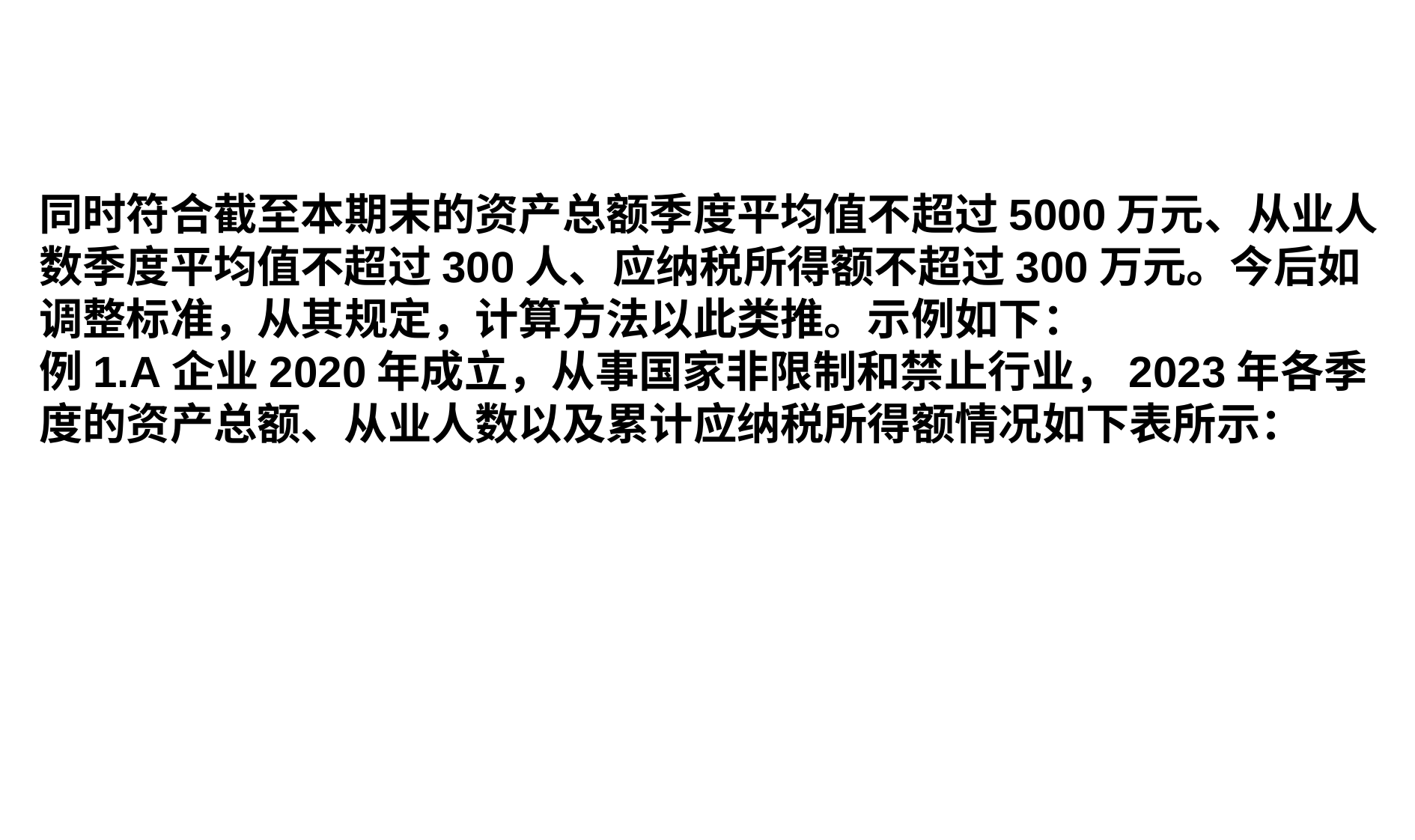

同时符合截至本期末的资产总额季度平均值不超过5000万元、从业人数季度平均值不超过300人、应纳税所得额不超过300万元。今后如调整标准，从其规定，计算方法以此类推。示例如下：
例1.A企业2020年成立，从事国家非限制和禁止行业，2023年各季度的资产总额、从业人数以及累计应纳税所得额情况如下表所示：